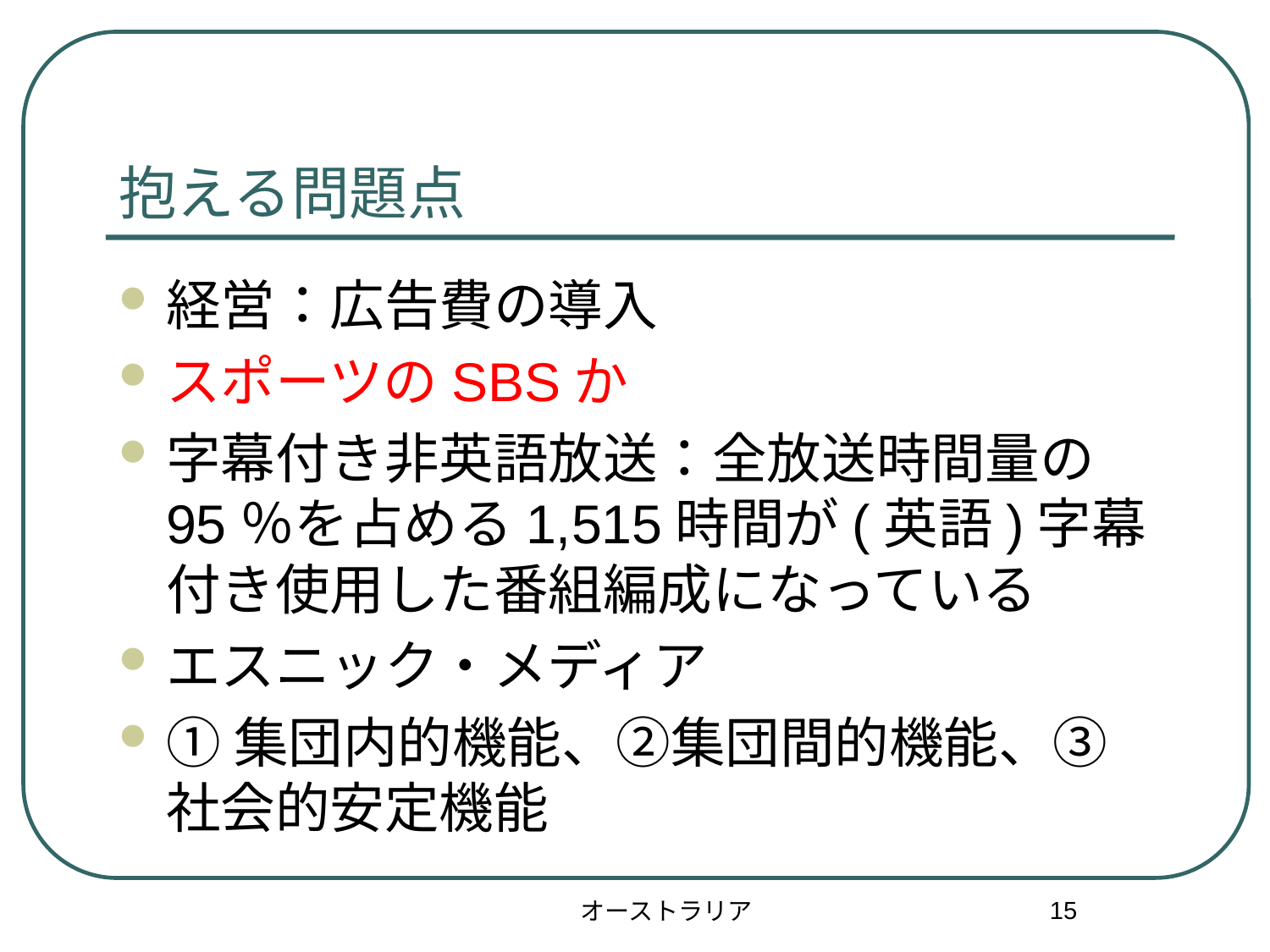

# 抱える問題点
経営：広告費の導入
スポーツのSBSか
字幕付き非英語放送：全放送時間量の95％を占める1,515時間が(英語)字幕付き使用した番組編成になっている
エスニック・メディア
①集団内的機能、②集団間的機能、③社会的安定機能
15
オーストラリア